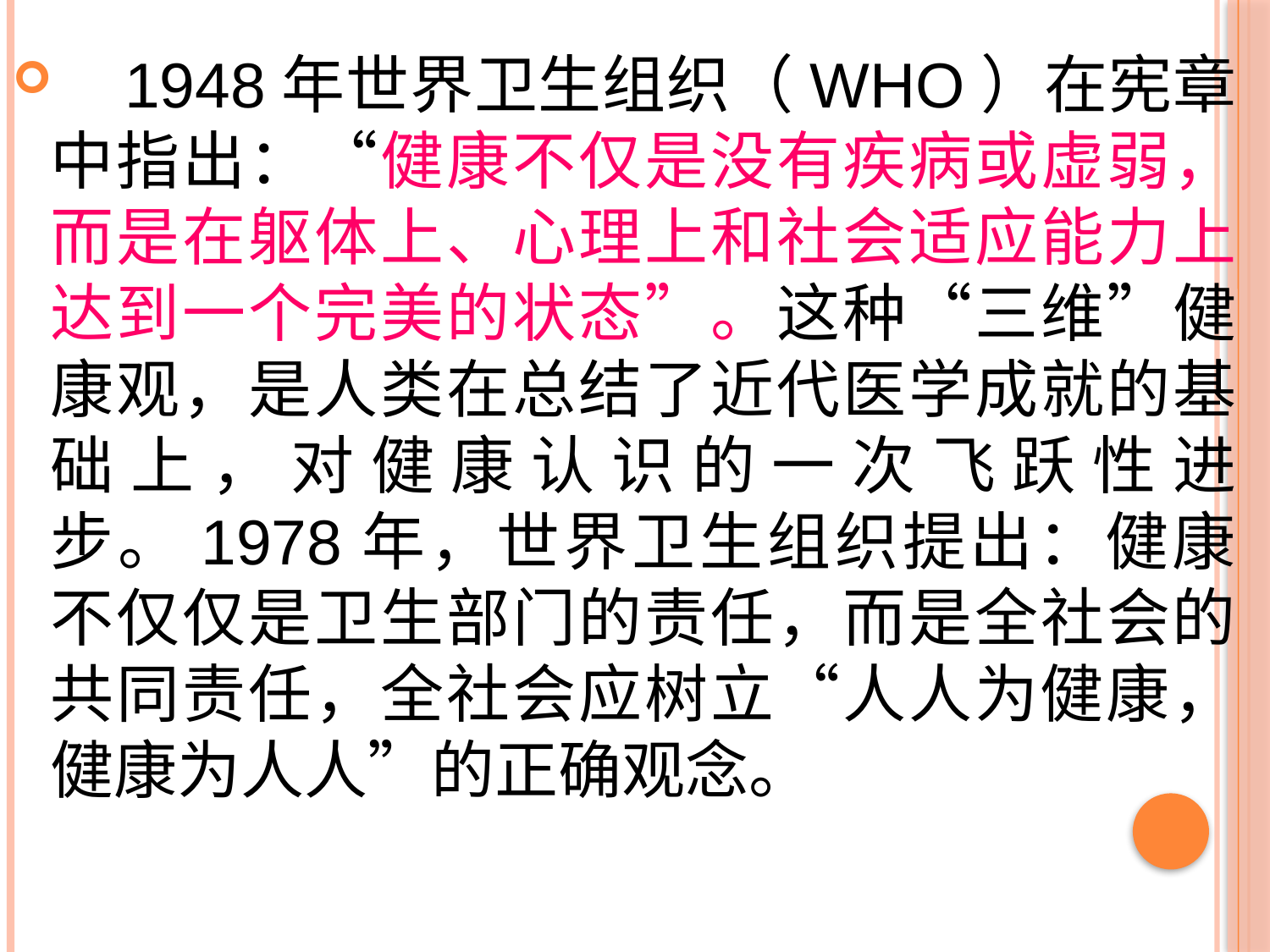

# 1948年世界卫生组织（WHO）在宪章中指出：“健康不仅是没有疾病或虚弱，而是在躯体上、心理上和社会适应能力上达到一个完美的状态”。这种“三维”健康观，是人类在总结了近代医学成就的基础上，对健康认识的一次飞跃性进步。1978年，世界卫生组织提出：健康不仅仅是卫生部门的责任，而是全社会的共同责任，全社会应树立“人人为健康，健康为人人”的正确观念。